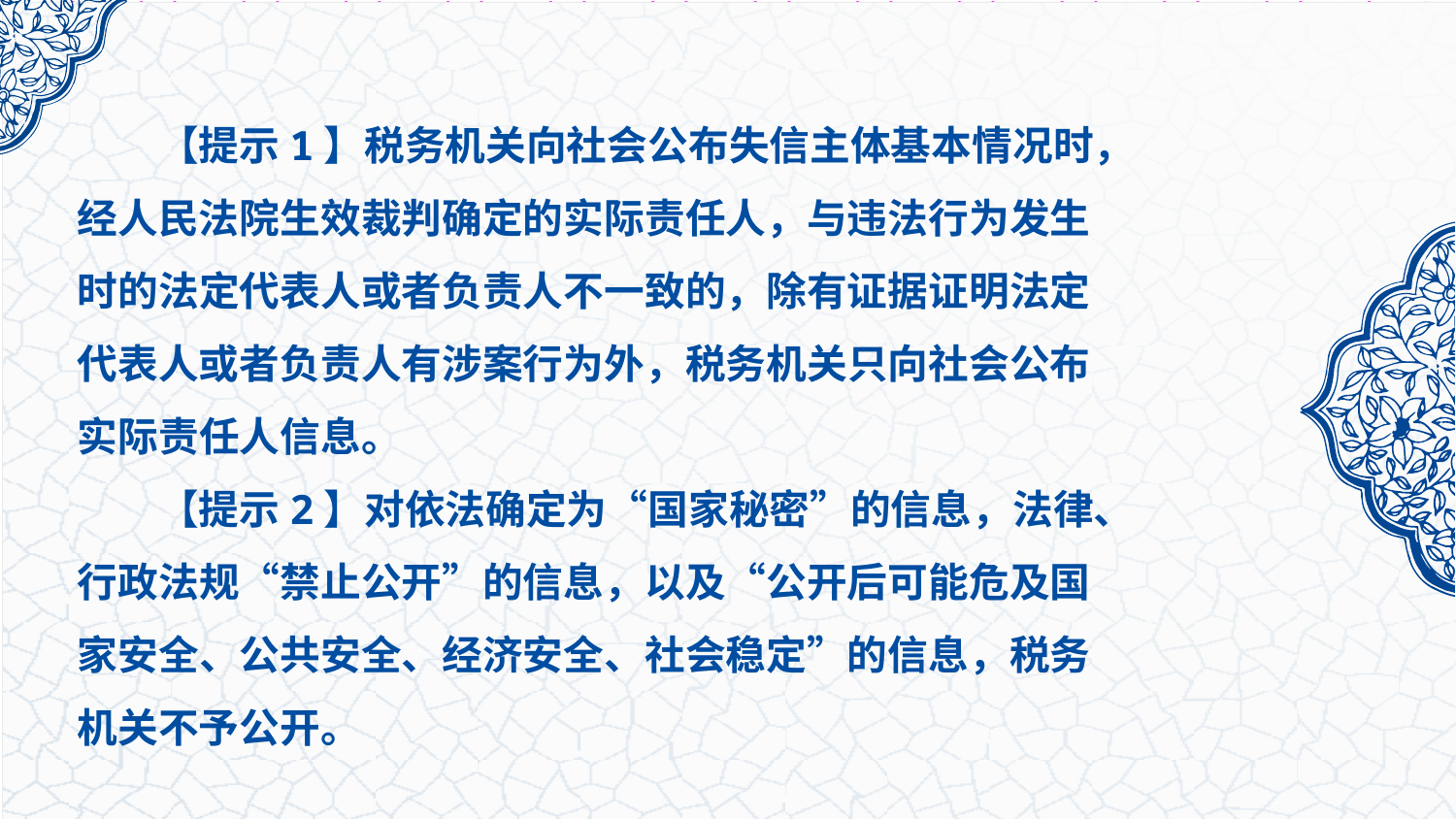

【提示1】税务机关向社会公布失信主体基本情况时，经人民法院生效裁判确定的实际责任人，与违法行为发生时的法定代表人或者负责人不一致的，除有证据证明法定代表人或者负责人有涉案行为外，税务机关只向社会公布实际责任人信息。
　　【提示2】对依法确定为“国家秘密”的信息，法律、行政法规“禁止公开”的信息，以及“公开后可能危及国家安全、公共安全、经济安全、社会稳定”的信息，税务机关不予公开。